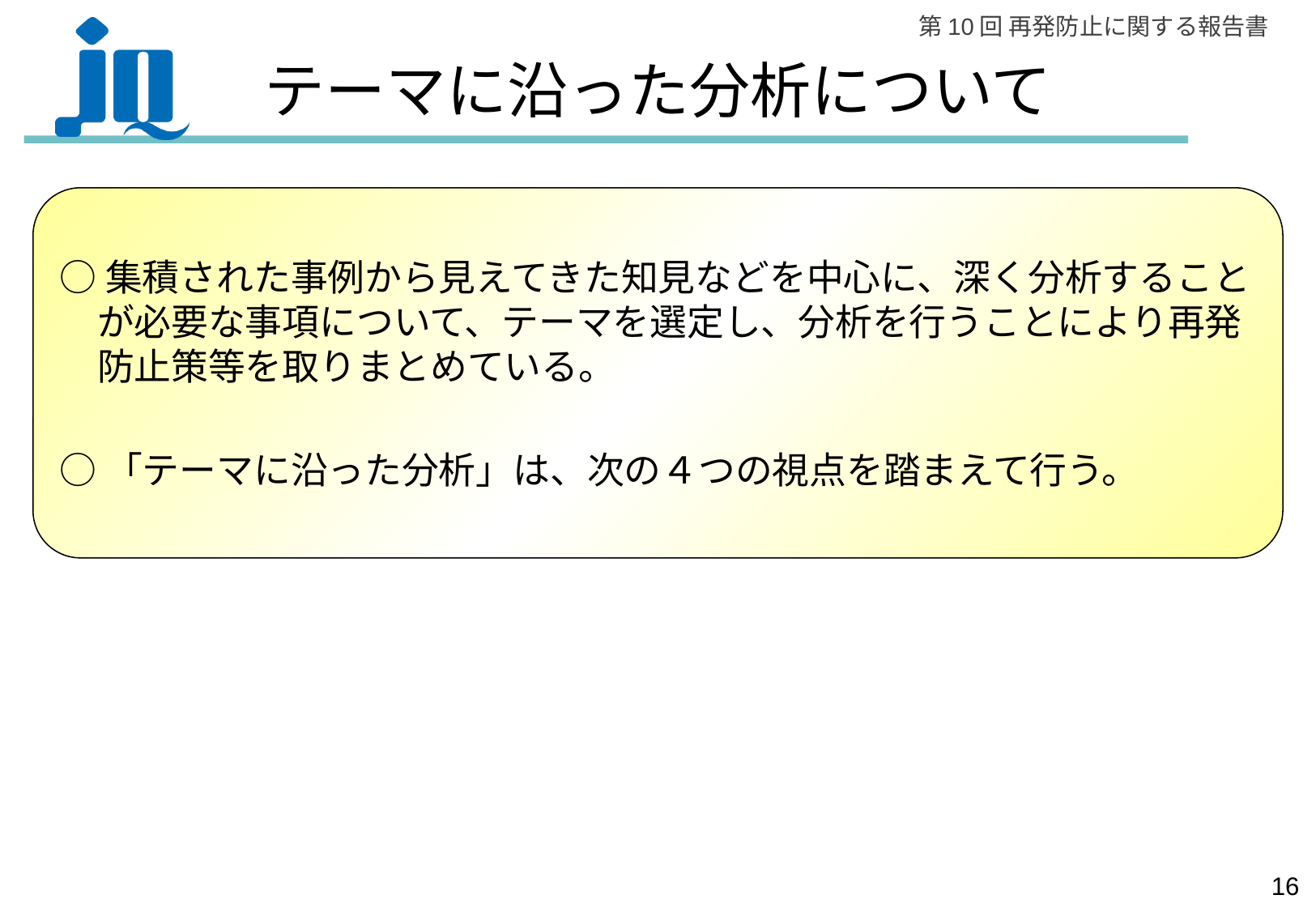

# テーマに沿った分析について
○集積された事例から見えてきた知見などを中心に、深く分析することが必要な事項について、テーマを選定し、分析を行うことにより再発防止策等を取りまとめている。

○「テーマに沿った分析」は、次の４つの視点を踏まえて行う。
16